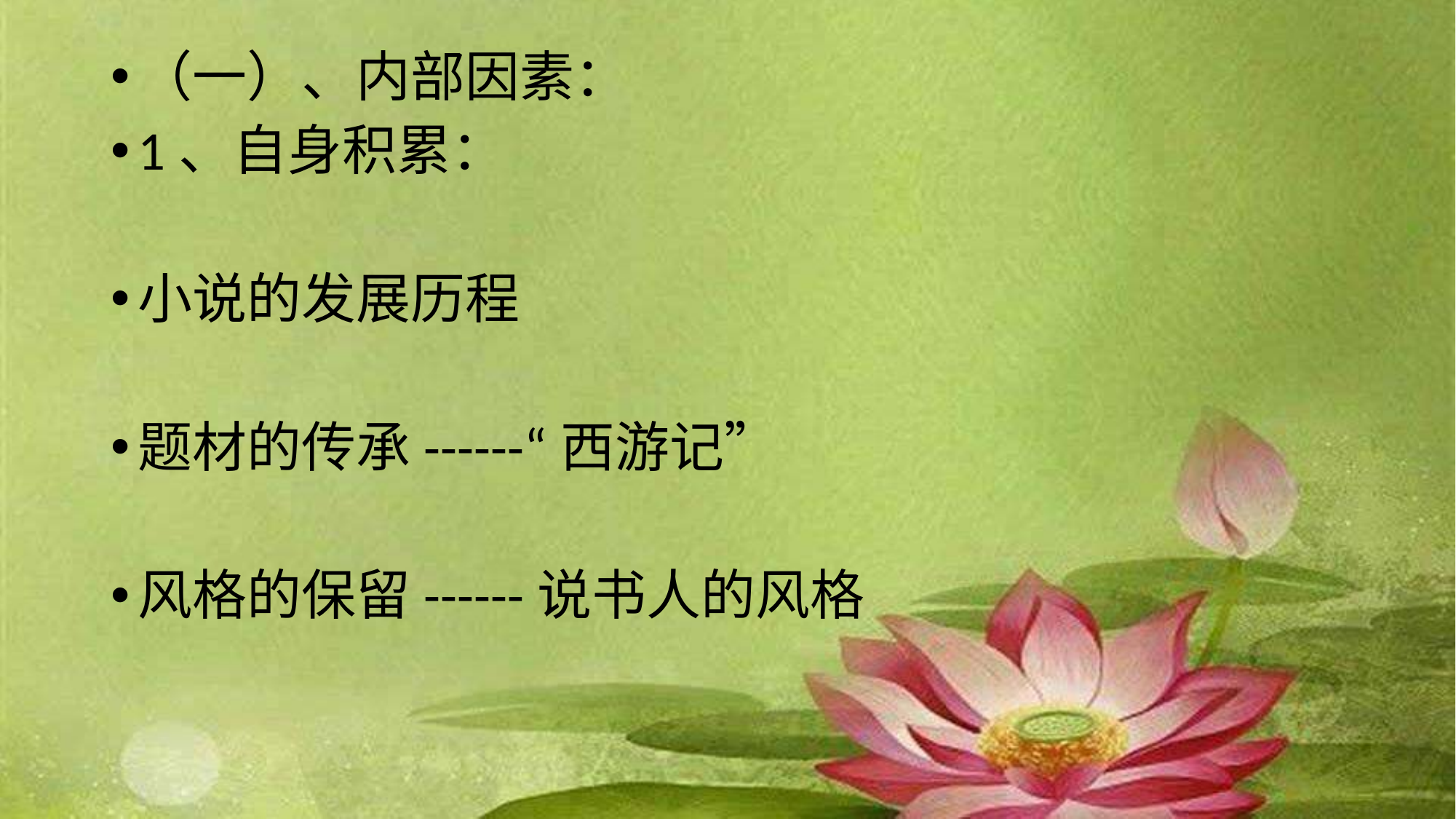

（一）、内部因素：
1、自身积累：

小说的发展历程

题材的传承------“西游记”

风格的保留------说书人的风格